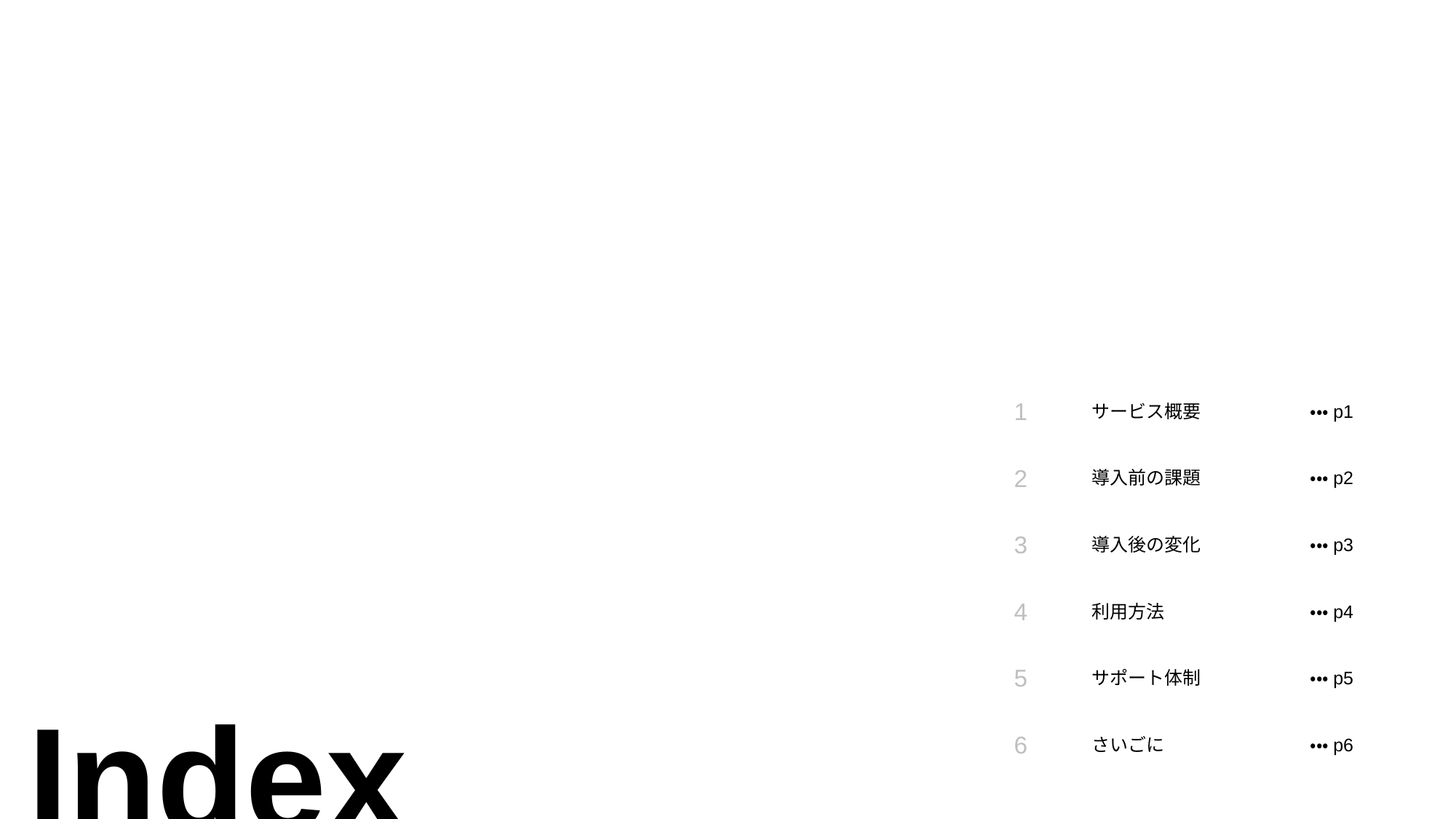

1
サービス概要	・・・p1
2
導入前の課題	・・・p2
3
導入後の変化	・・・p3
4
利用方法		・・・p4
5
サポート体制	・・・p5
6
さいごに		・・・p6
Index